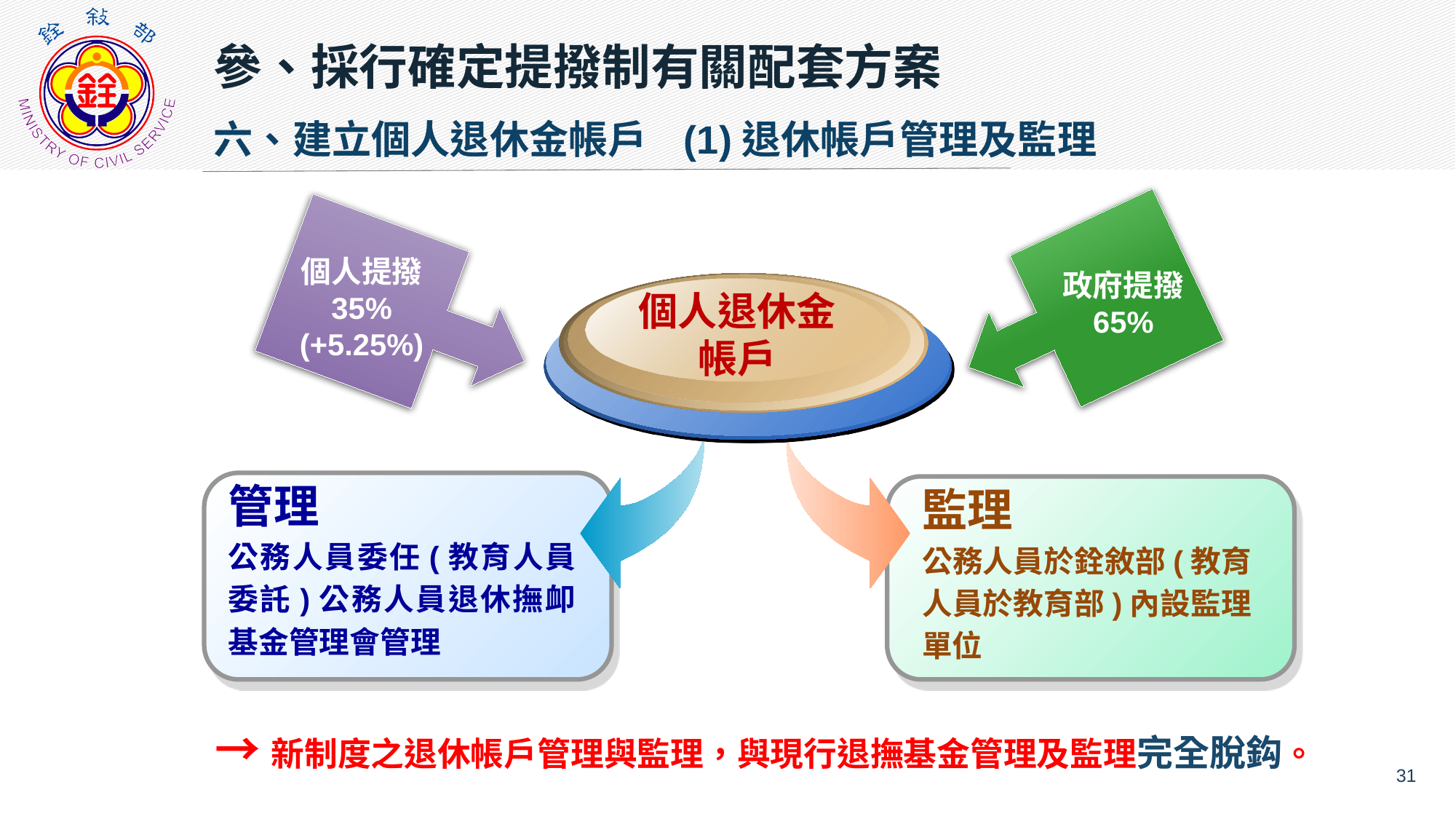

參、採行確定提撥制有關配套方案
六、建立個人退休金帳戶   (1)退休帳戶管理及監理

政府提撥
65%

個人提撥
35%
(+5.25%)

個人退休金
帳戶

管理
公務人員委任(教育人員委託)公務人員退休撫卹基金管理會管理

監理
公務人員於銓敘部(教育人員於教育部)內設監理單位

→新制度之退休帳戶管理與監理，與現行退撫基金管理及監理完全脫鈎。